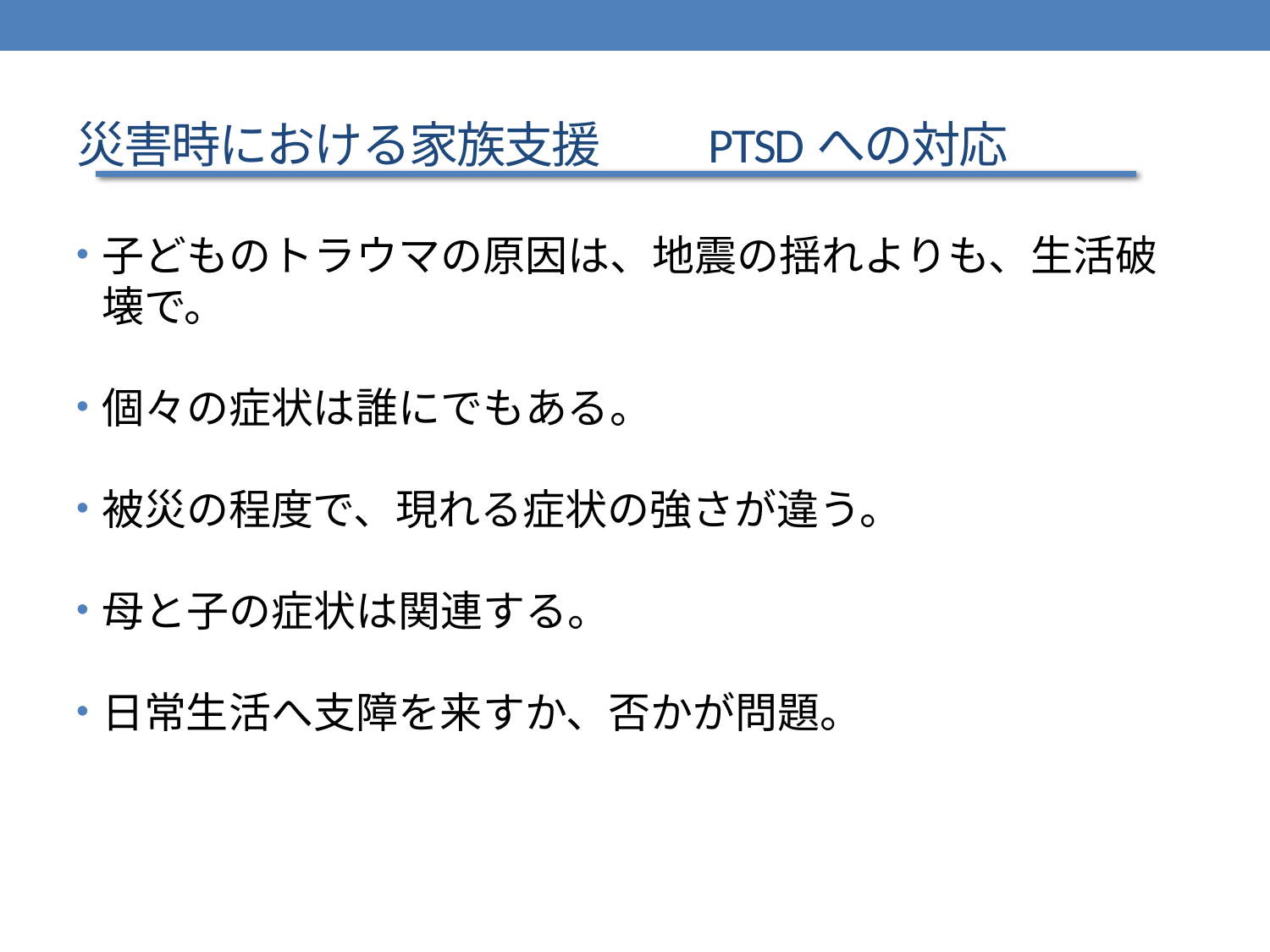

# 災害時における家族支援　　PTSDへの対応
子どものトラウマの原因は、地震の揺れよりも、生活破壊で。
個々の症状は誰にでもある。
被災の程度で、現れる症状の強さが違う。
母と子の症状は関連する。
日常生活へ支障を来すか、否かが問題。